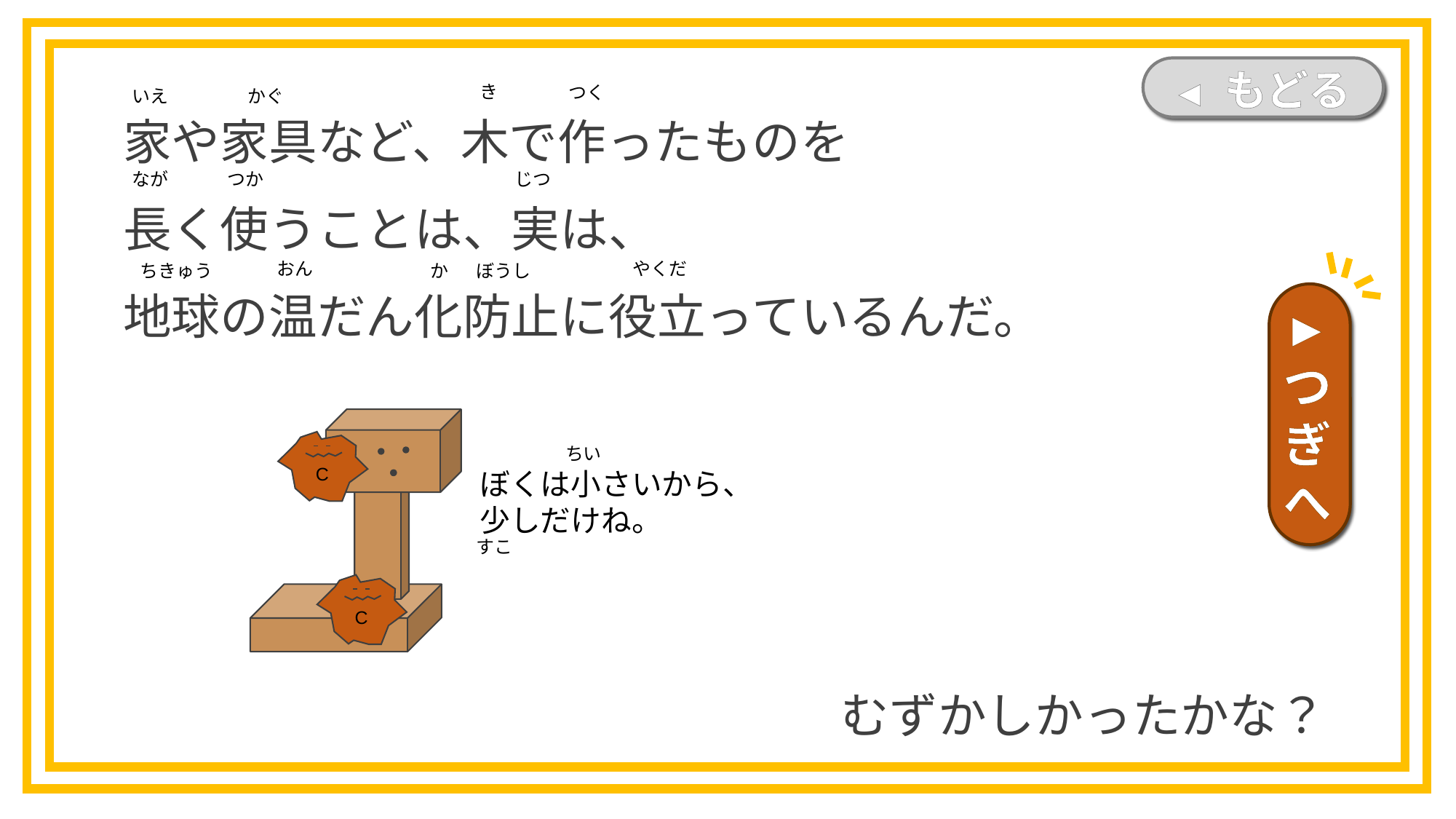

◄ もどる

き
つく
家や家具など、木で作ったものを
長く使うことは、実は、
地球の温だん化防止に役立っているんだ。
いえ
かぐ
なが
つか
じつ
やくだ
おん
ぼうし
か
ちきゅう
►つぎへ

C
ちい
ぼくは小さいから、
少しだけね。
すこ

C
むずかしかったかな？